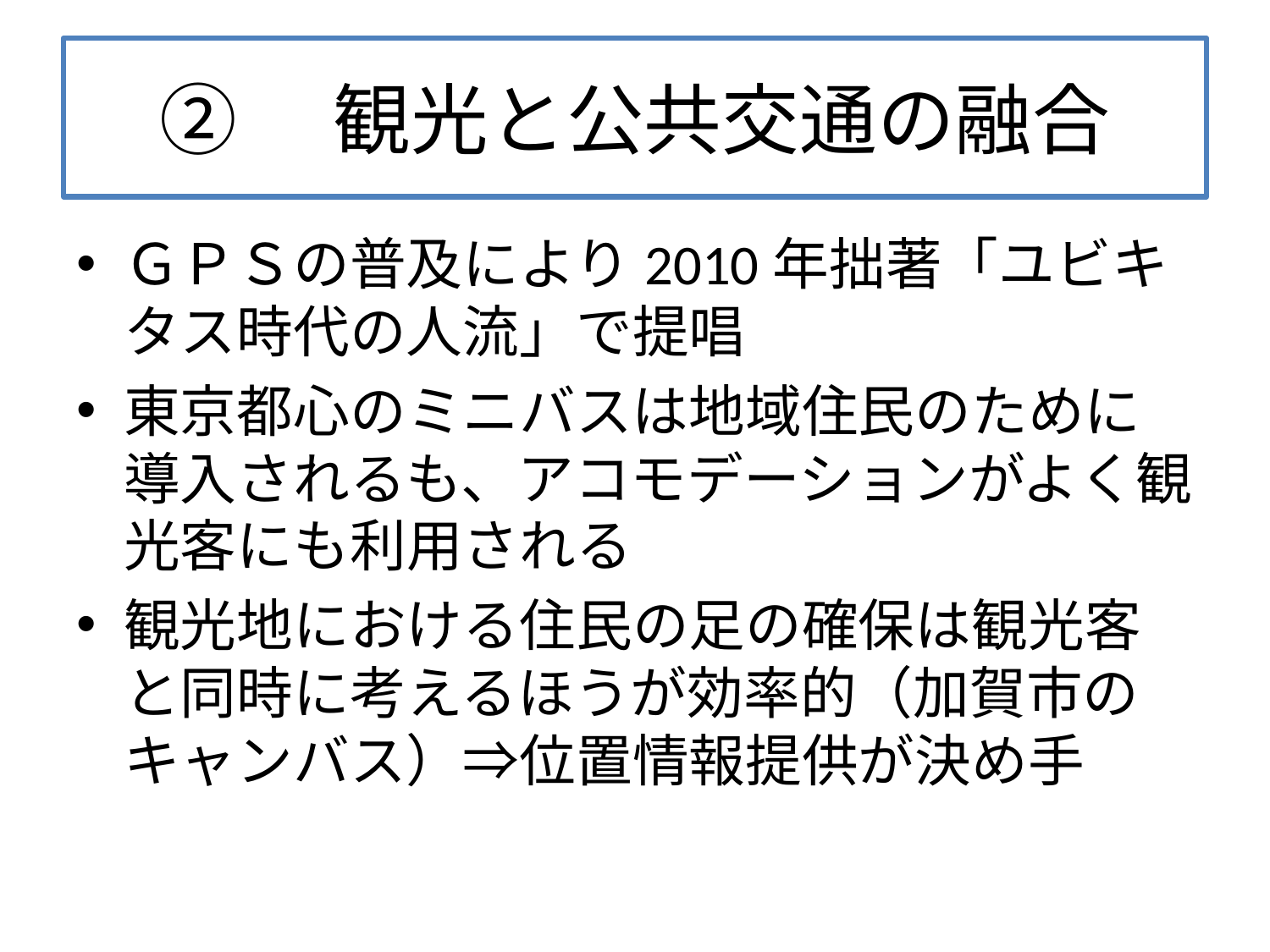

# ②　観光と公共交通の融合
ＧＰＳの普及により2010年拙著「ユビキタス時代の人流」で提唱
東京都心のミニバスは地域住民のために導入されるも、アコモデーションがよく観光客にも利用される
観光地における住民の足の確保は観光客と同時に考えるほうが効率的（加賀市のキャンバス）⇒位置情報提供が決め手